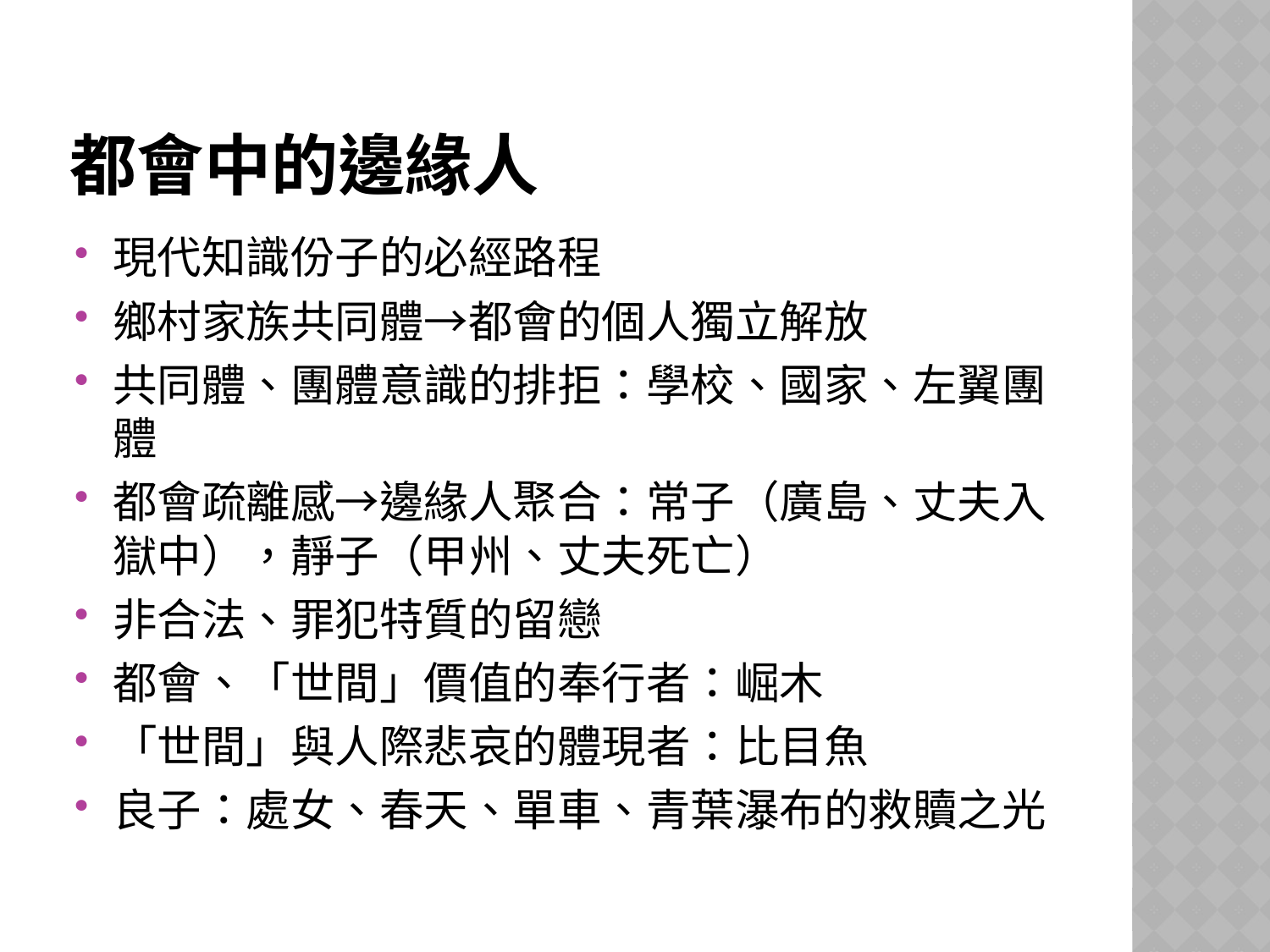

# 都會中的邊緣人
現代知識份子的必經路程
鄉村家族共同體→都會的個人獨立解放
共同體、團體意識的排拒：學校、國家、左翼團體
都會疏離感→邊緣人聚合：常子（廣島、丈夫入獄中），靜子（甲州、丈夫死亡）
非合法、罪犯特質的留戀
都會、「世間」價值的奉行者：崛木
「世間」與人際悲哀的體現者：比目魚
良子：處女、春天、單車、青葉瀑布的救贖之光